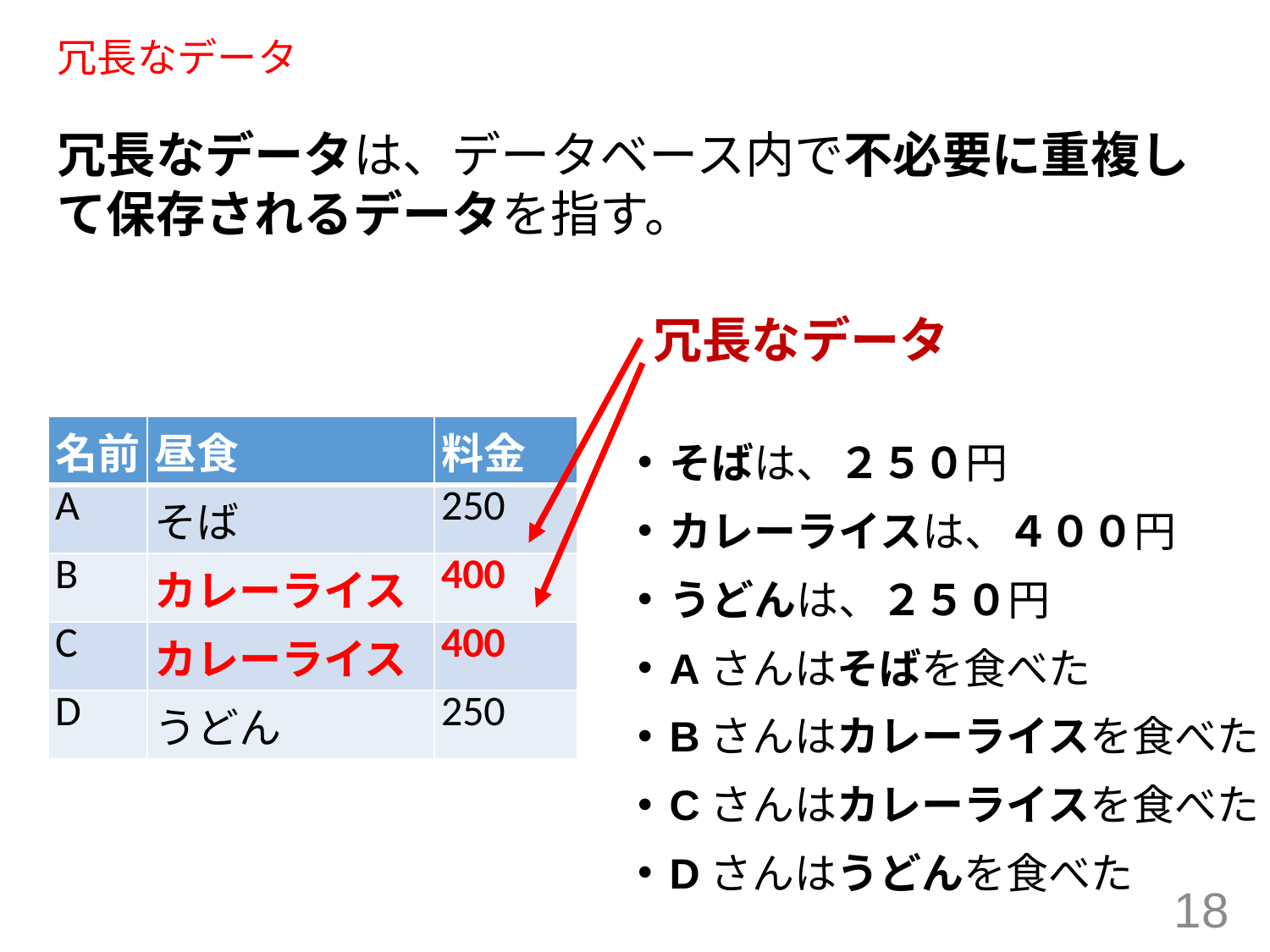

# 冗長なデータ
冗長なデータは、データベース内で不必要に重複して保存されるデータを指す。
冗長なデータ
| 名前 | 昼食 | 料金 |
| --- | --- | --- |
| A | そば | 250 |
| B | カレーライス | 400 |
| C | カレーライス | 400 |
| D | うどん | 250 |
そばは、２５０円
カレーライスは、４００円
うどんは、２５０円
Aさんはそばを食べた
Bさんはカレーライスを食べた
Cさんはカレーライスを食べた
Dさんはうどんを食べた

18